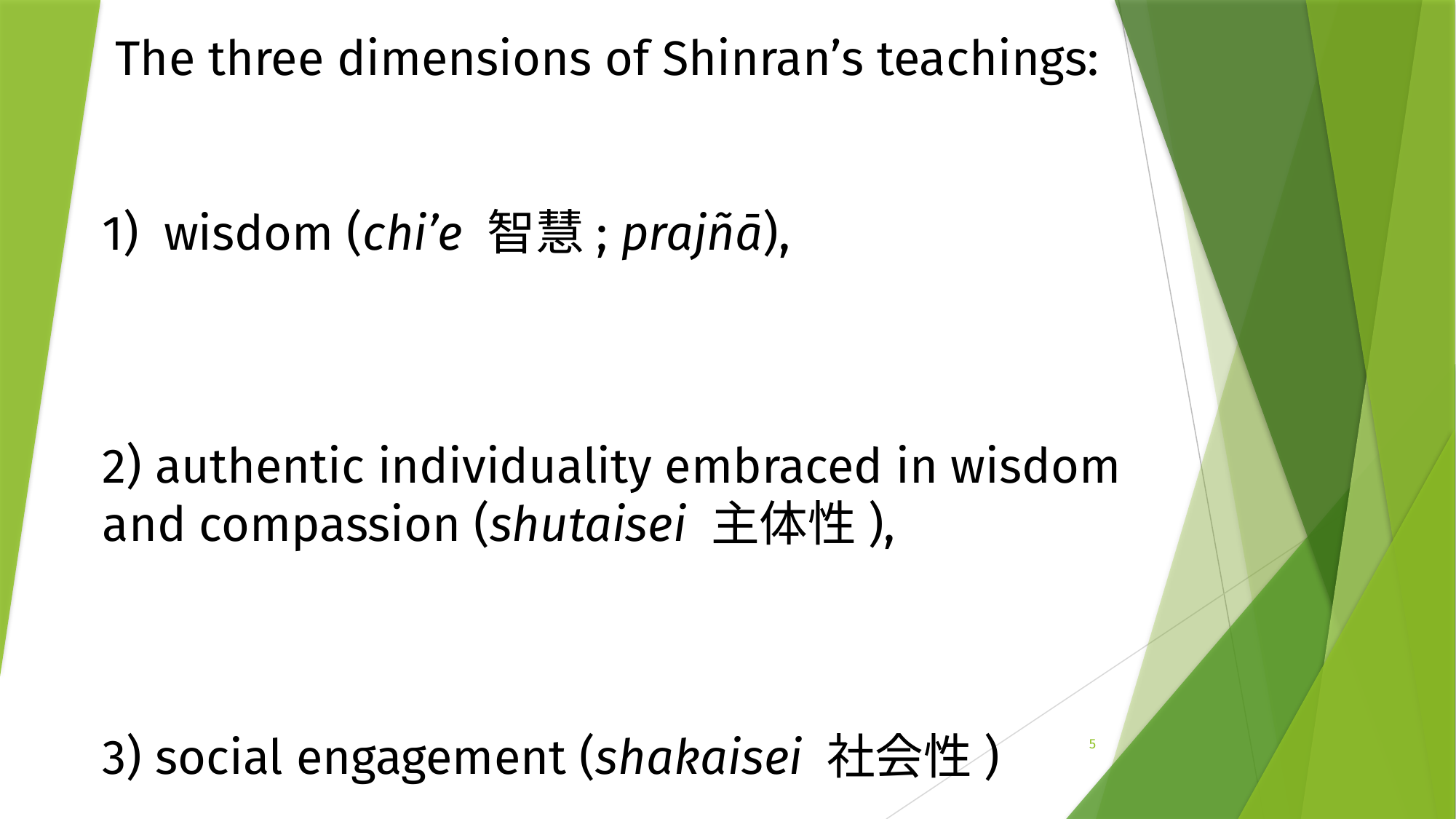

The three dimensions of Shinran’s teachings:

wisdom (chi’e 智慧; prajñā),

2) authentic individuality embraced in wisdom and compassion (shutaisei 主体性),

3) social engagement (shakaisei 社会性)
5